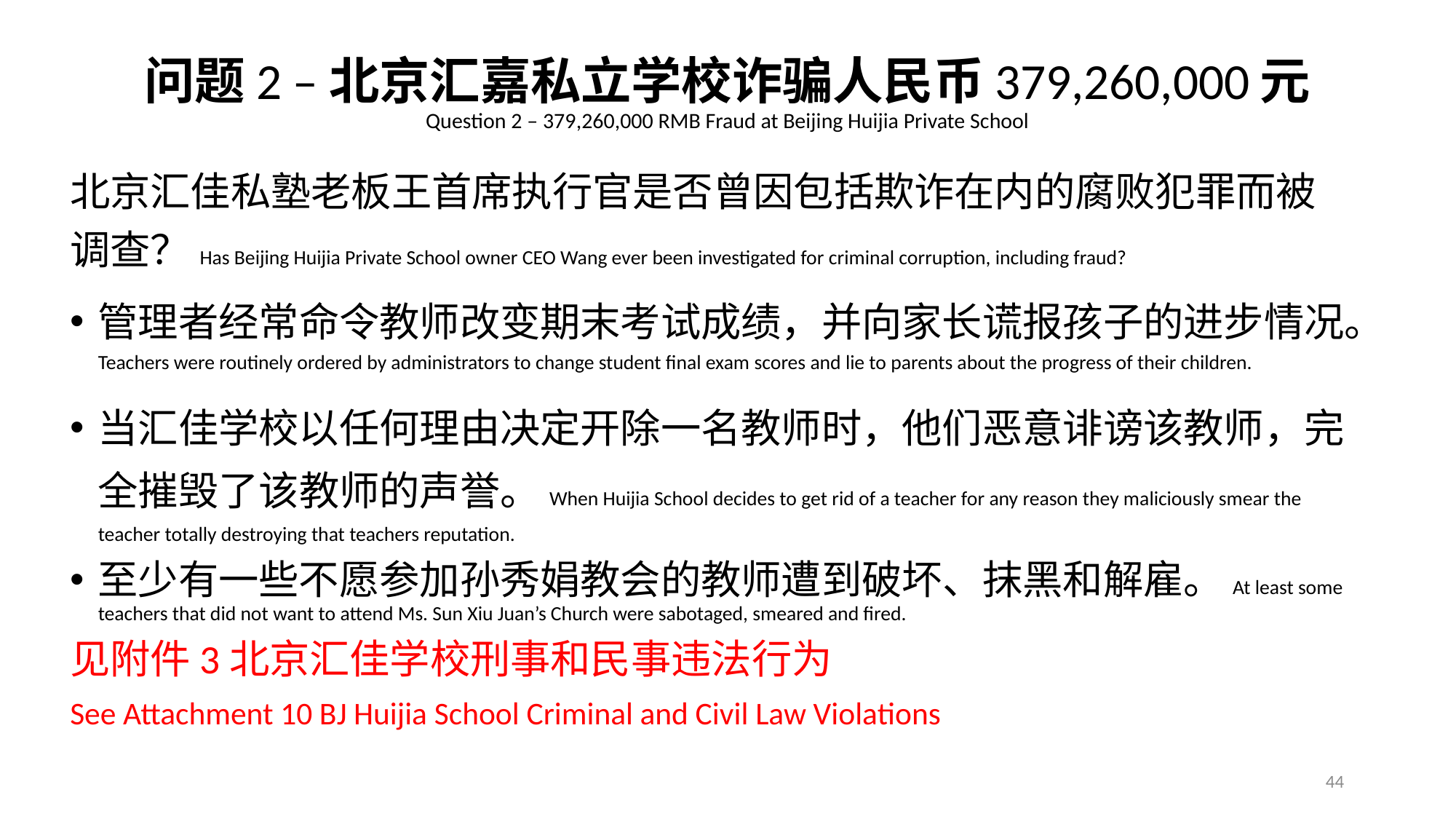

# 问题2 –北京汇嘉私立学校诈骗人民币379,260,000元 Question 2 – 379,260,000 RMB Fraud at Beijing Huijia Private School
北京汇佳私塾老板王首席执行官是否曾因包括欺诈在内的腐败犯罪而被调查？Has Beijing Huijia Private School owner CEO Wang ever been investigated for criminal corruption, including fraud?
管理者经常命令教师改变期末考试成绩，并向家长谎报孩子的进步情况。Teachers were routinely ordered by administrators to change student final exam scores and lie to parents about the progress of their children.
当汇佳学校以任何理由决定开除一名教师时，他们恶意诽谤该教师，完全摧毁了该教师的声誉。When Huijia School decides to get rid of a teacher for any reason they maliciously smear the teacher totally destroying that teachers reputation.
至少有一些不愿参加孙秀娟教会的教师遭到破坏、抹黑和解雇。At least some teachers that did not want to attend Ms. Sun Xiu Juan’s Church were sabotaged, smeared and fired.
见附件3北京汇佳学校刑事和民事违法行为
See Attachment 10 BJ Huijia School Criminal and Civil Law Violations
44